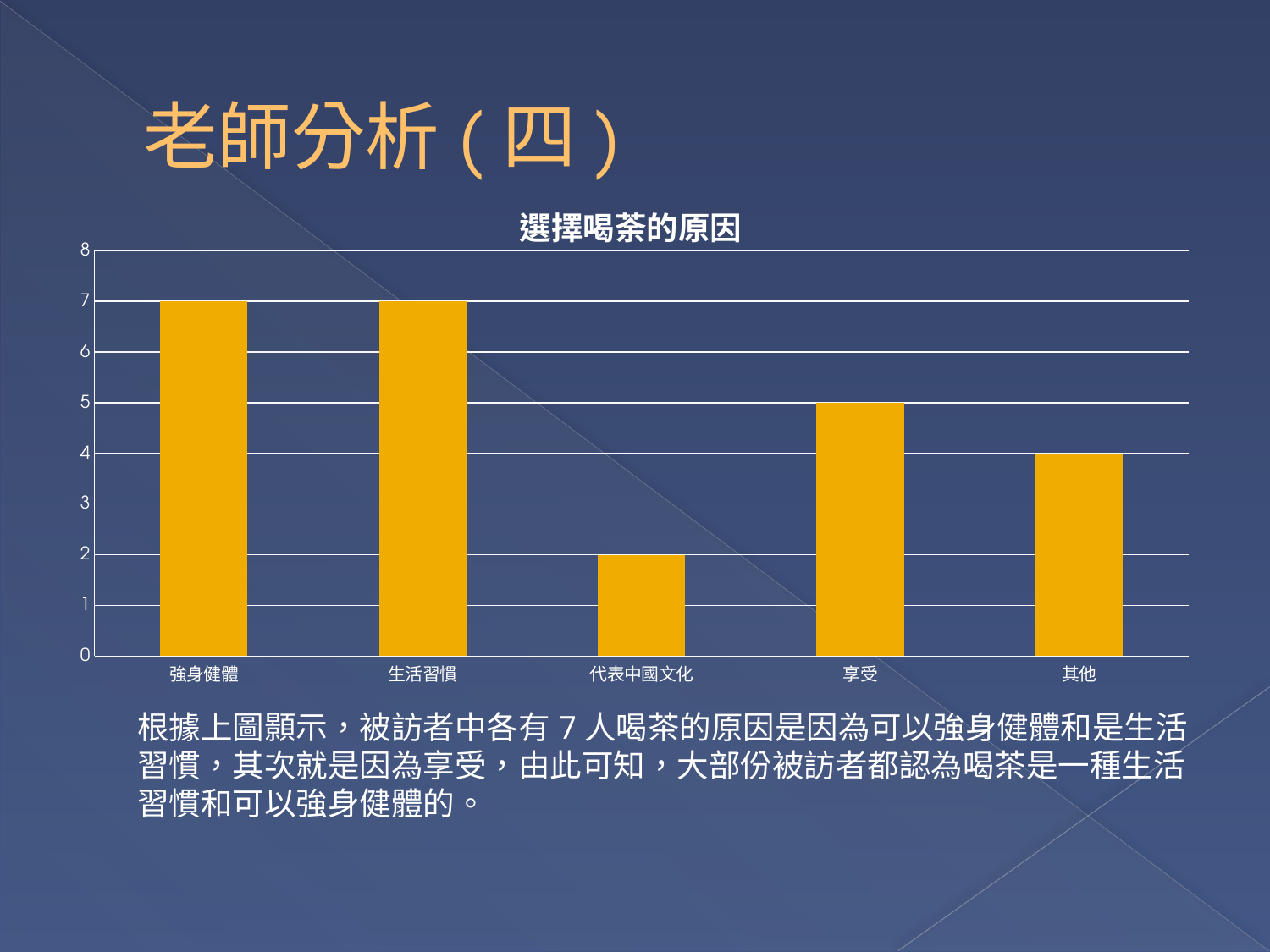

# 老師分析(四)

### Chart: 選擇喝荼的原因

| Category |  |
|---|---|
| 強身健體 | 7.0 |
| 生活習慣 | 7.0 |
| 代表中國文化 | 2.0 |
| 享受 | 5.0 |
| 其他 | 4.0 |
根據上圖顥示，被訪者中各有7人喝茶的原因是因為可以強身健體和是生活習慣，其次就是因為享受，由此可知，大部份被訪者都認為喝茶是一種生活習慣和可以強身健體的。